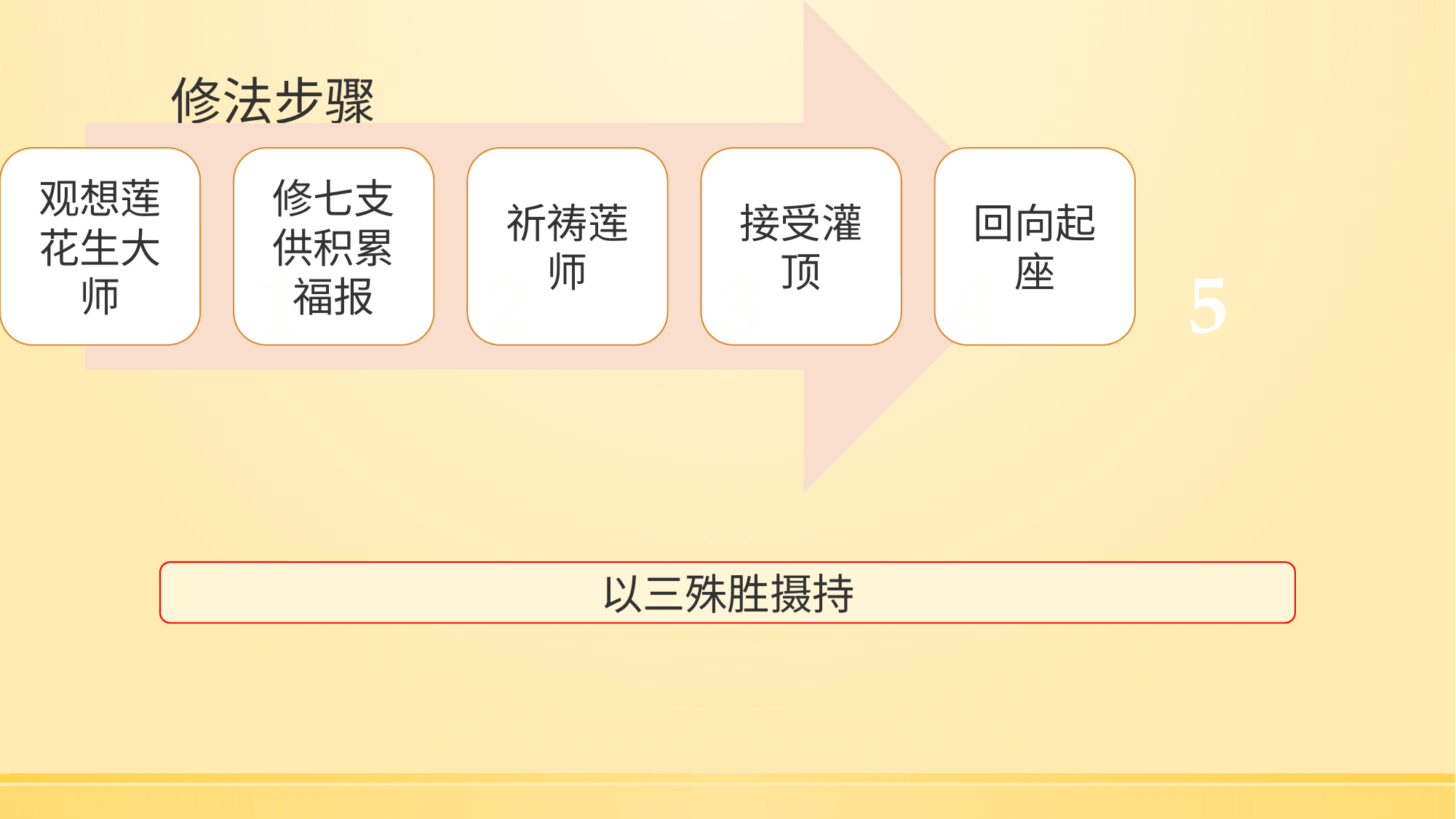

# 修法步骤
观想莲花生大师
修七支供积累福报
祈祷莲师
接受灌顶
回向起座
    1         2         3         4         5
以三殊胜摄持